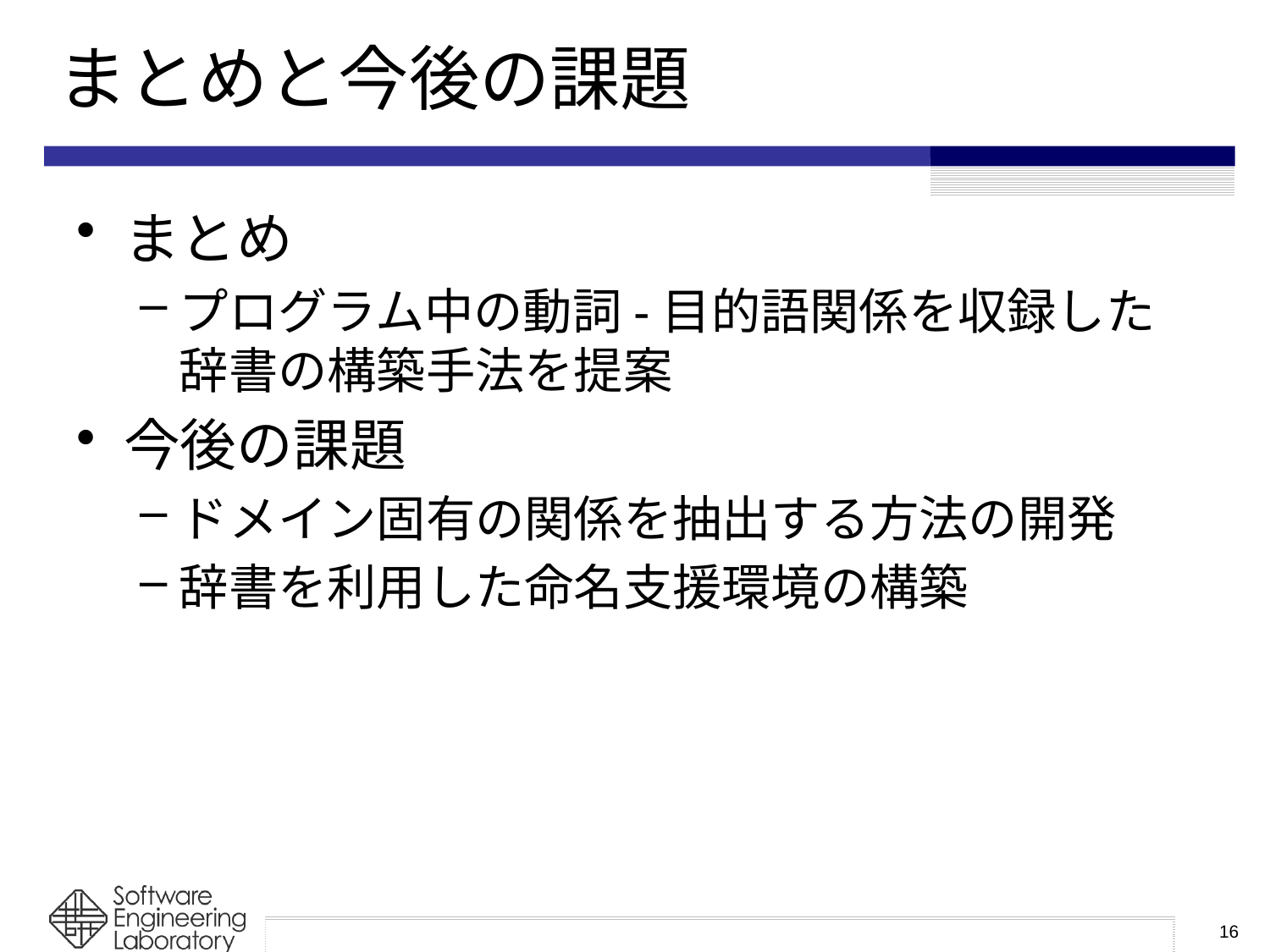

# まとめと今後の課題
まとめ
プログラム中の動詞-目的語関係を収録した辞書の構築手法を提案
今後の課題
ドメイン固有の関係を抽出する方法の開発
辞書を利用した命名支援環境の構築
16